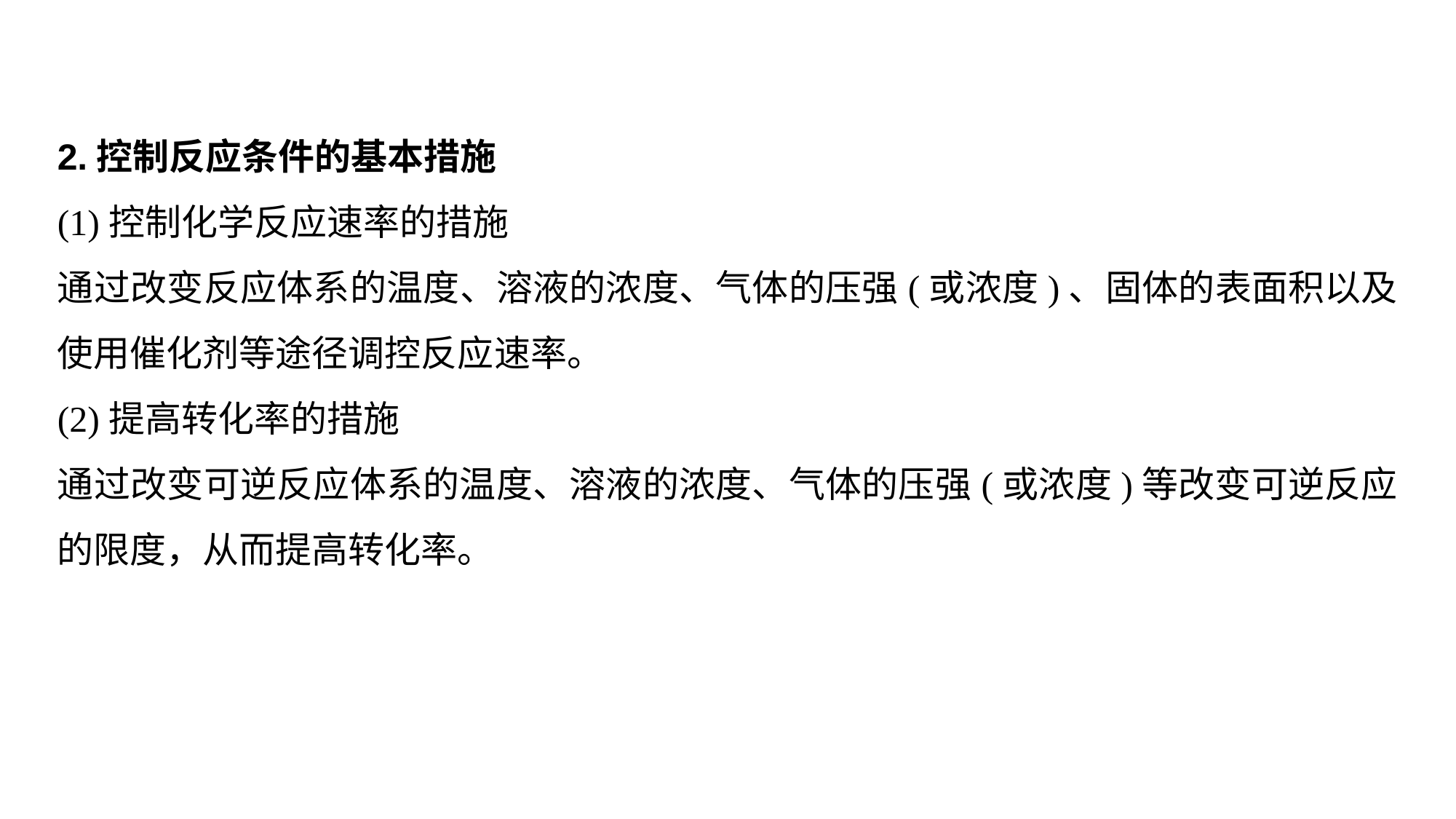

2.控制反应条件的基本措施
(1)控制化学反应速率的措施
通过改变反应体系的温度、溶液的浓度、气体的压强(或浓度)、固体的表面积以及使用催化剂等途径调控反应速率。
(2)提高转化率的措施
通过改变可逆反应体系的温度、溶液的浓度、气体的压强(或浓度)等改变可逆反应的限度，从而提高转化率。